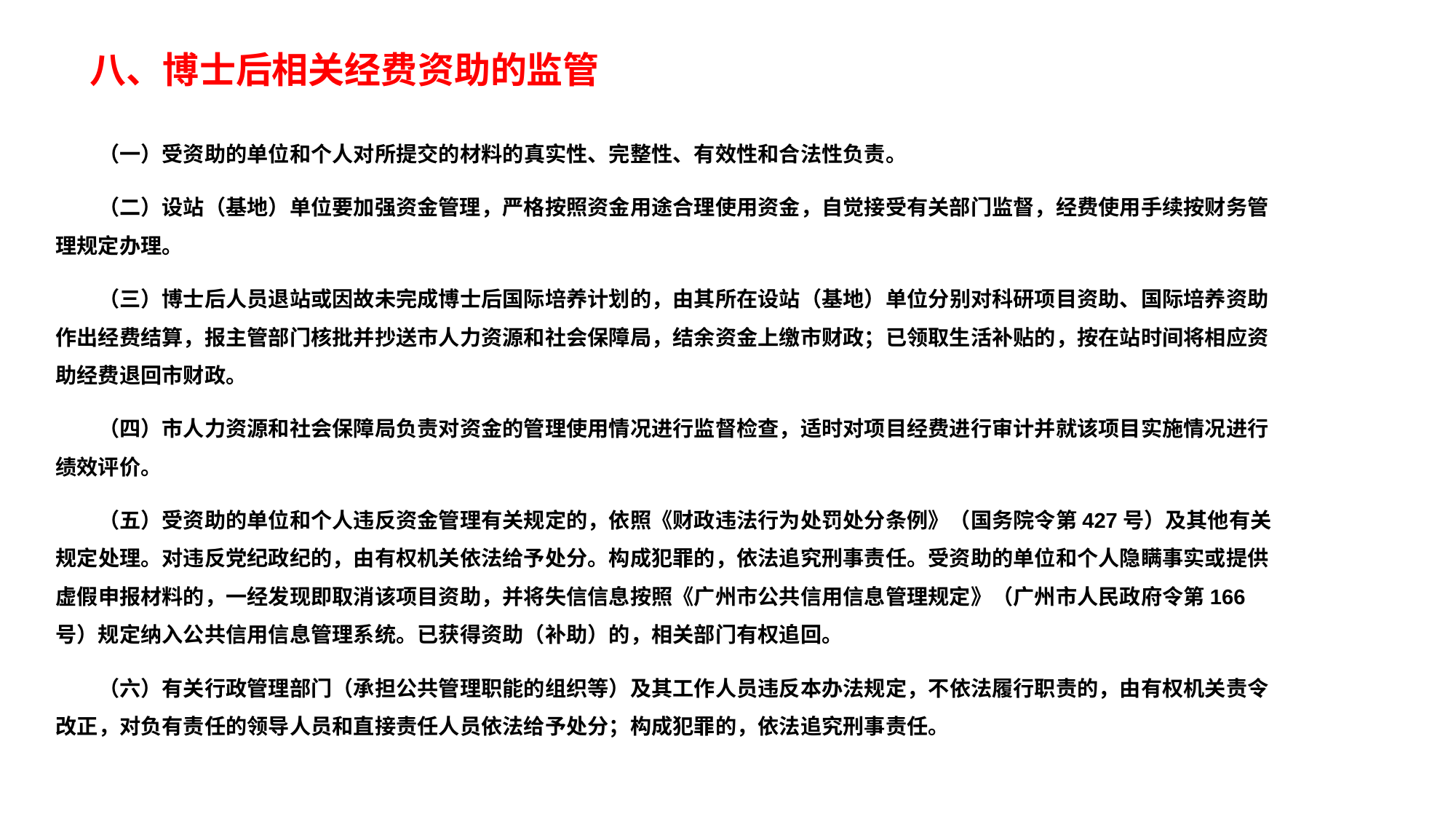

# 八、博士后相关经费资助的监管
　　（一）受资助的单位和个人对所提交的材料的真实性、完整性、有效性和合法性负责。
　　（二）设站（基地）单位要加强资金管理，严格按照资金用途合理使用资金，自觉接受有关部门监督，经费使用手续按财务管理规定办理。
　　（三）博士后人员退站或因故未完成博士后国际培养计划的，由其所在设站（基地）单位分别对科研项目资助、国际培养资助作出经费结算，报主管部门核批并抄送市人力资源和社会保障局，结余资金上缴市财政；已领取生活补贴的，按在站时间将相应资助经费退回市财政。
　　（四）市人力资源和社会保障局负责对资金的管理使用情况进行监督检查，适时对项目经费进行审计并就该项目实施情况进行绩效评价。
　　（五）受资助的单位和个人违反资金管理有关规定的，依照《财政违法行为处罚处分条例》（国务院令第427号）及其他有关规定处理。对违反党纪政纪的，由有权机关依法给予处分。构成犯罪的，依法追究刑事责任。受资助的单位和个人隐瞒事实或提供虚假申报材料的，一经发现即取消该项目资助，并将失信信息按照《广州市公共信用信息管理规定》（广州市人民政府令第166号）规定纳入公共信用信息管理系统。已获得资助（补助）的，相关部门有权追回。
　　（六）有关行政管理部门（承担公共管理职能的组织等）及其工作人员违反本办法规定，不依法履行职责的，由有权机关责令改正，对负有责任的领导人员和直接责任人员依法给予处分；构成犯罪的，依法追究刑事责任。